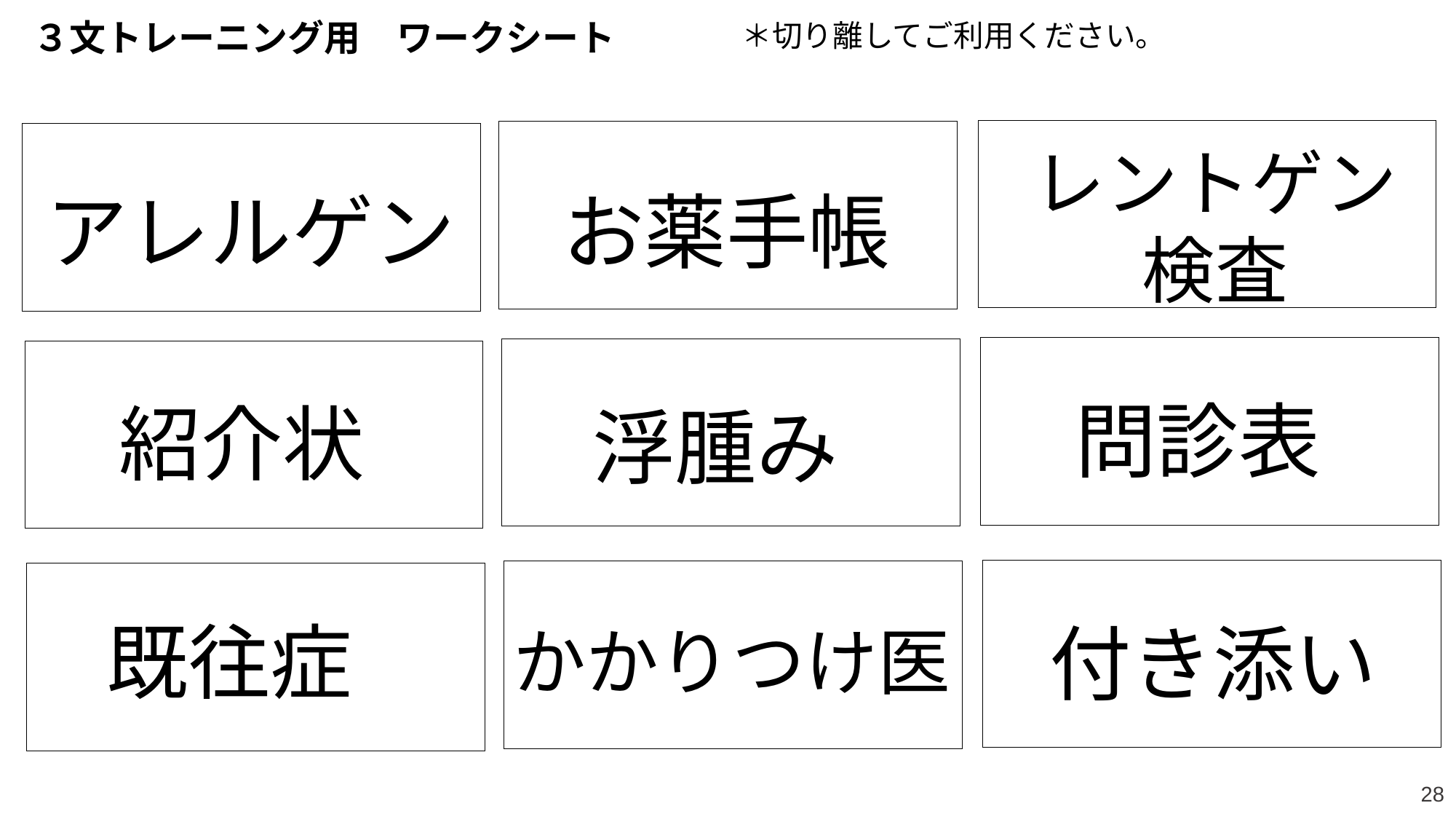

３文トレーニング用　ワークシート
＊切り離してご利用ください。

レントゲン
検査
アレルゲン
お薬手帳

問診表
紹介状
浮腫み

 既往症
付き添い
 かかりつけ医
28